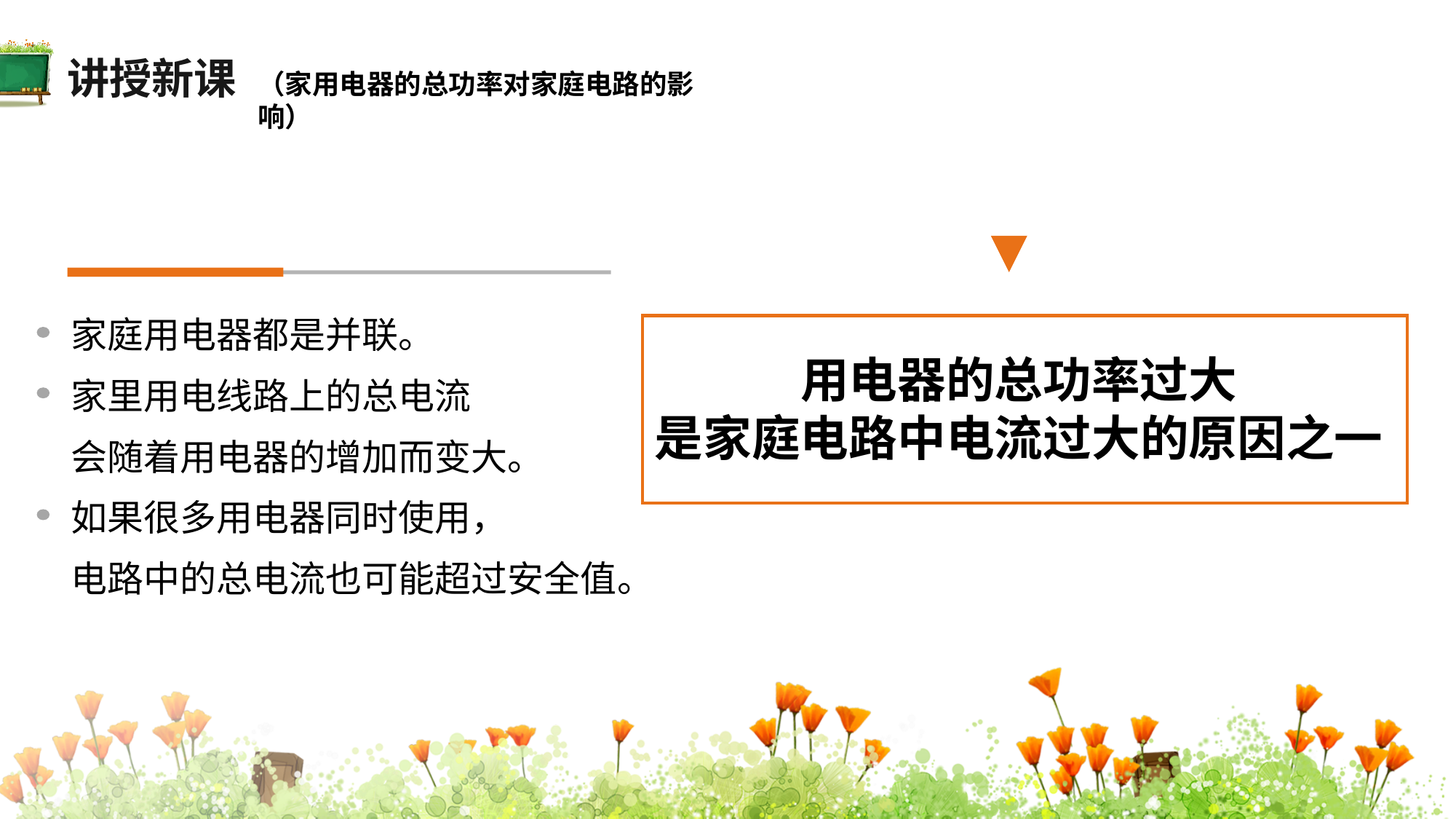

讲授新课
（家用电器的总功率对家庭电路的影响）

家庭用电器都是并联。
家里用电线路上的总电流
会随着用电器的增加而变大。
如果很多用电器同时使用，
电路中的总电流也可能超过安全值。

用电器的总功率过大
是家庭电路中电流过大的原因之一